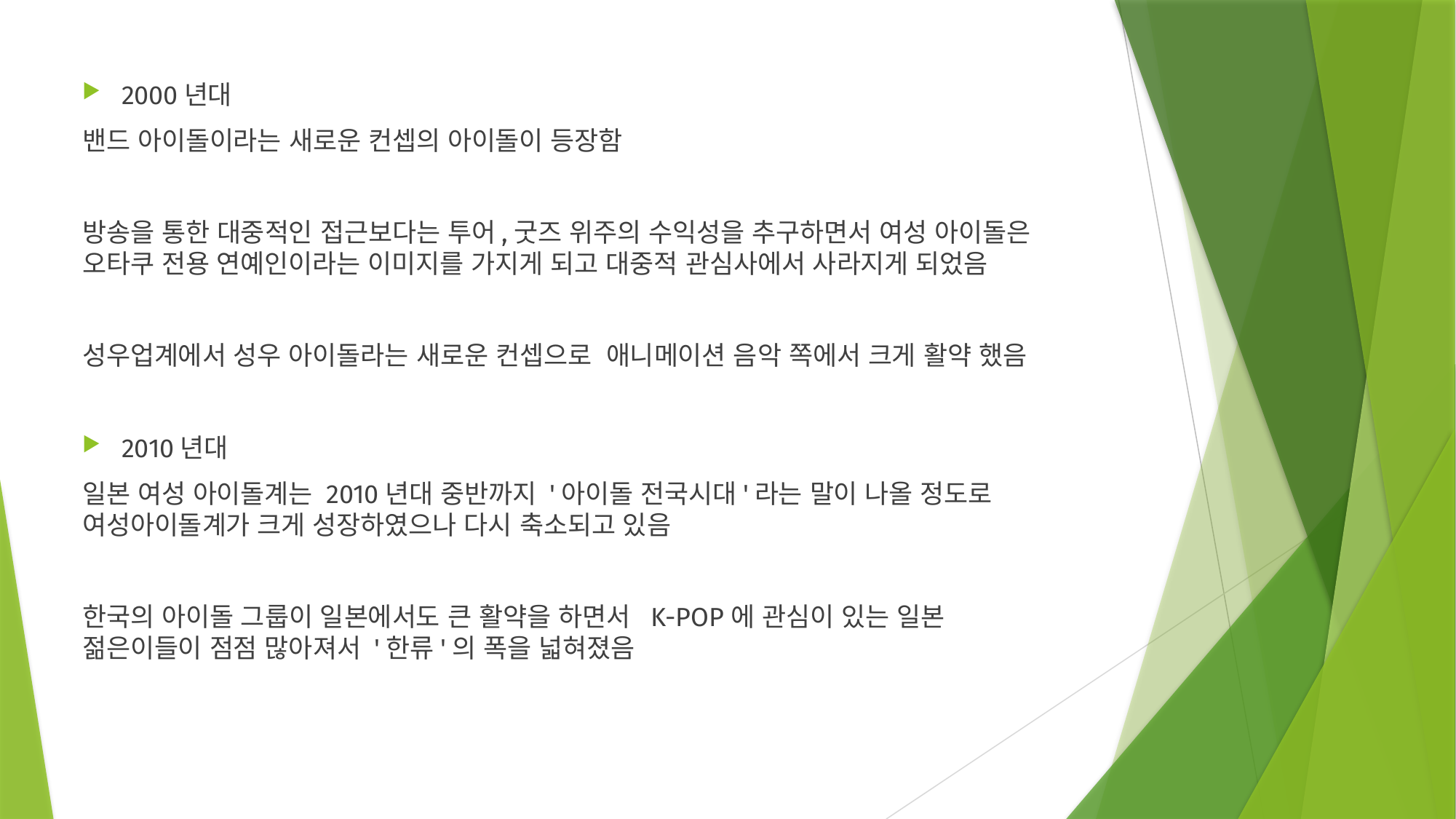

#
2000년대
밴드 아이돌이라는 새로운 컨셉의 아이돌이 등장함

방송을 통한 대중적인 접근보다는 투어,굿즈 위주의 수익성을 추구하면서 여성 아이돌은  오타쿠 전용 연예인이라는 이미지를 가지게 되고 대중적 관심사에서 사라지게 되었음

성우업계에서 성우 아이돌라는 새로운 컨셉으로  애니메이션 음악 쪽에서 크게 활약 했음

2010년대
일본 여성 아이돌계는 2010년대 중반까지 '아이돌 전국시대'라는 말이 나올 정도로 여성아이돌계가 크게 성장하였으나 다시 축소되고 있음

한국의 아이돌 그룹이 일본에서도 큰 활약을 하면서  K-POP에 관심이 있는 일본 젊은이들이 점점 많아져서 '한류'의 폭을 넓혀졌음